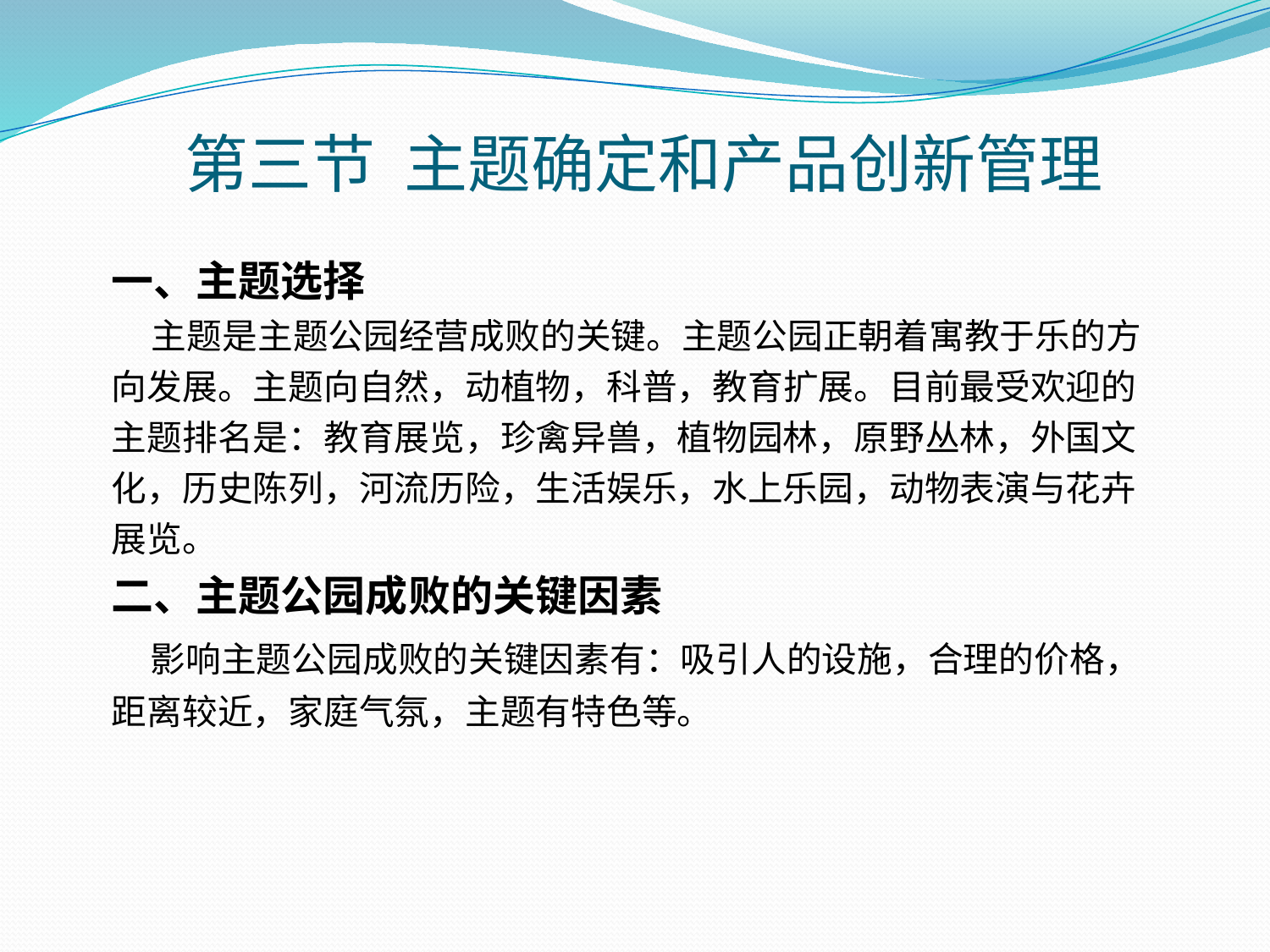

第三节  主题确定和产品创新管理
一、主题选择
    主题是主题公园经营成败的关键。主题公园正朝着寓教于乐的方向发展。主题向自然，动植物，科普，教育扩展。目前最受欢迎的主题排名是：教育展览，珍禽异兽，植物园林，原野丛林，外国文化，历史陈列，河流历险，生活娱乐，水上乐园，动物表演与花卉展览。
二、主题公园成败的关键因素
   影响主题公园成败的关键因素有：吸引人的设施，合理的价格，距离较近，家庭气氛，主题有特色等。